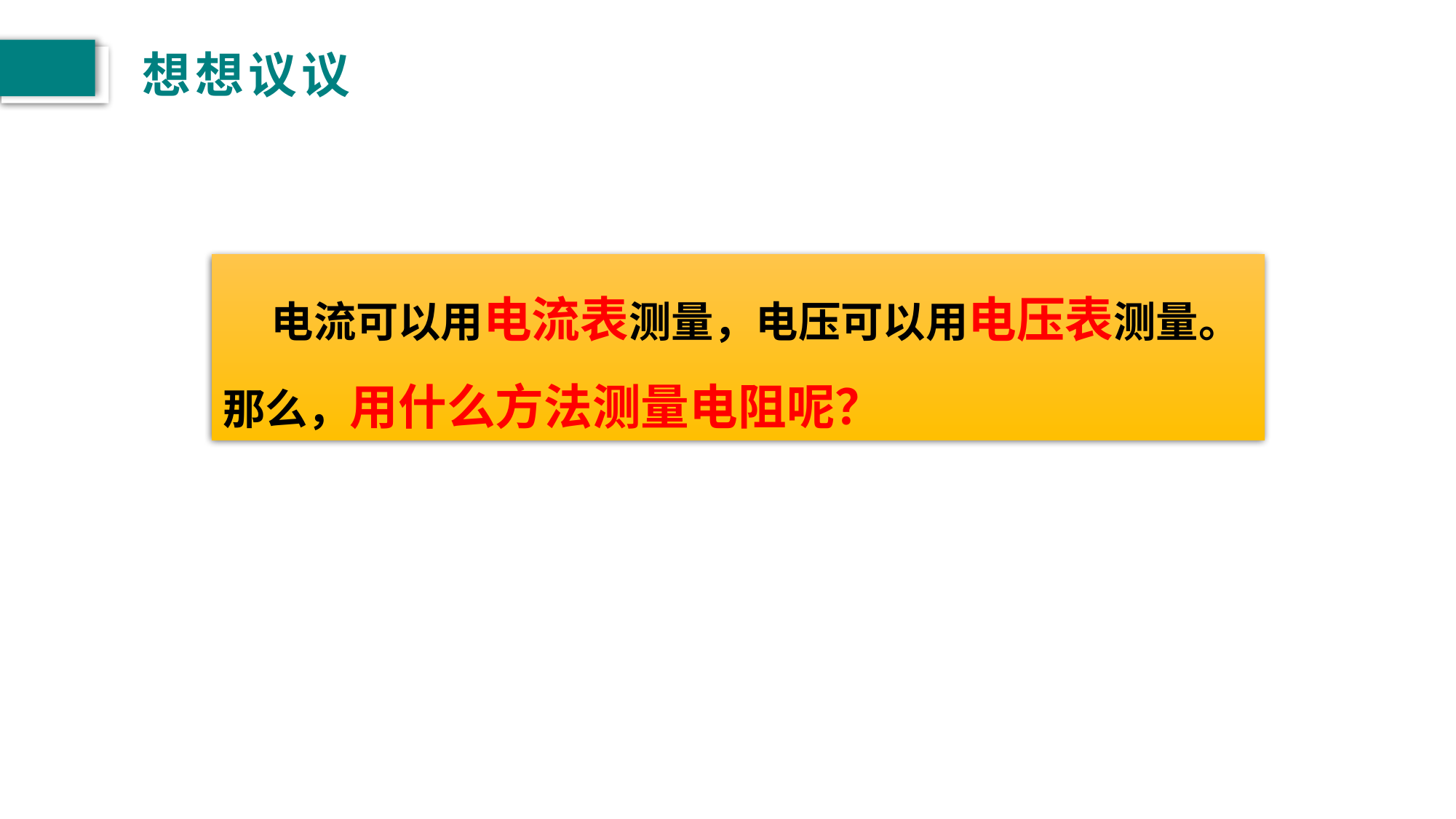

# 想想议议
    电流可以用电流表测量，电压可以用电压表测量。那么，用什么方法测量电阻呢？